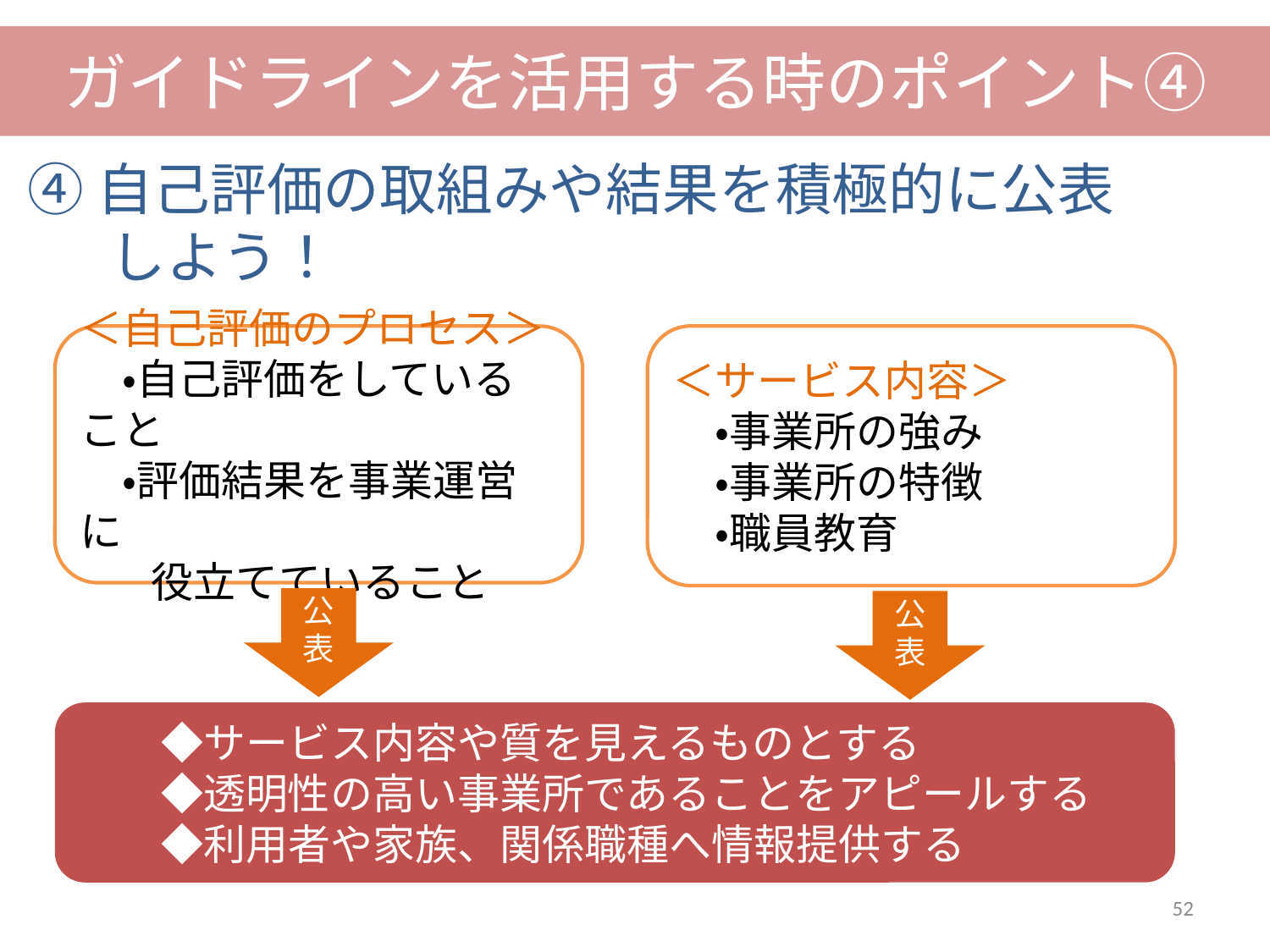

ガイドラインを活用する時のポイント④

④自己評価の取組みや結果を積極的に公表
　  しよう！
＜自己評価のプロセス＞
　・自己評価をしていること
　・評価結果を事業運営に
  　役立てていること
＜サービス内容＞
　・事業所の強み
　・事業所の特徴
　・職員教育
公表
公表
　　◆サービス内容や質を見えるものとする
　　◆透明性の高い事業所であることをアピールする
　　◆利用者や家族、関係職種へ情報提供する
52